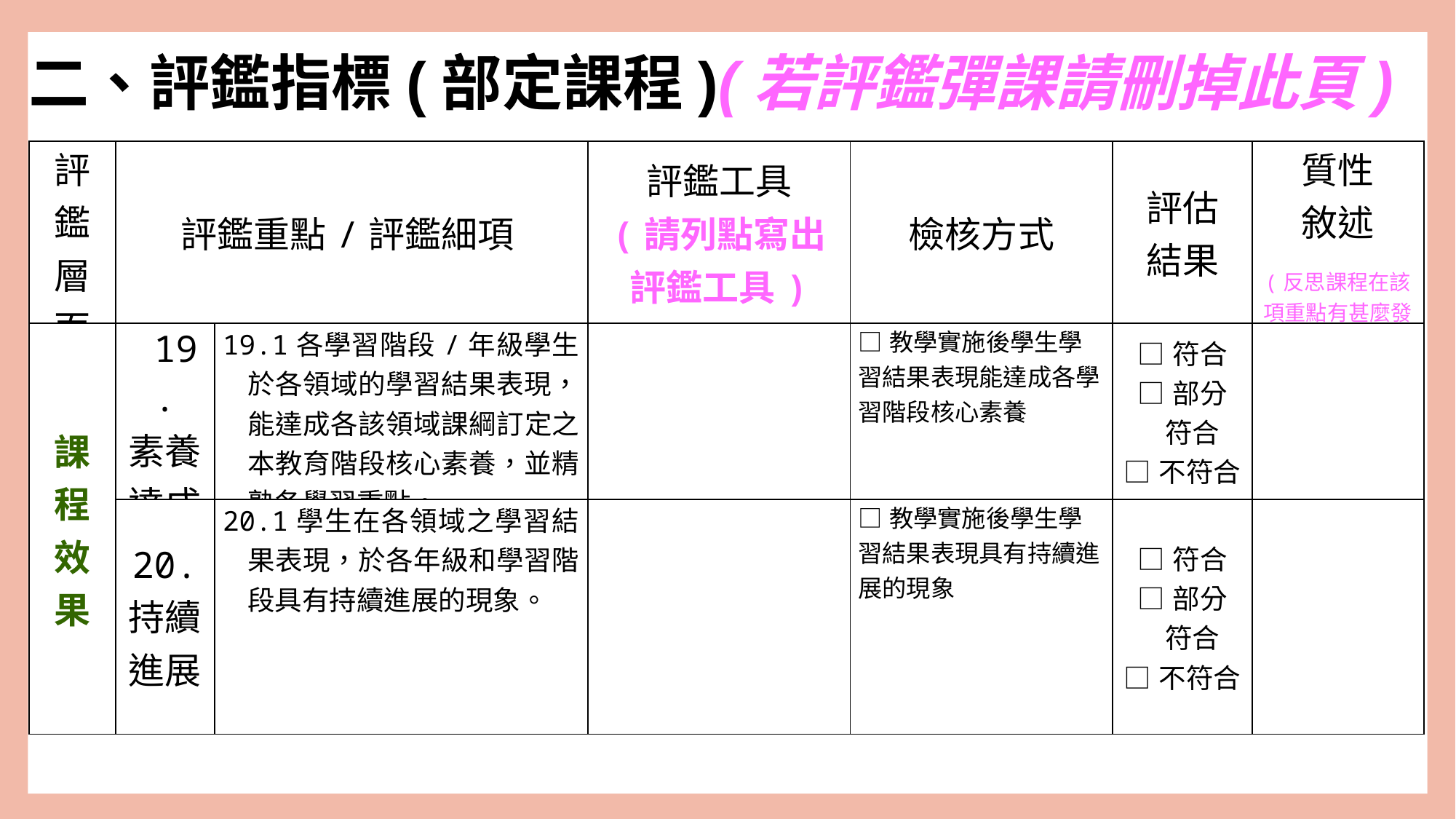

二、評鑑指標(部定課程)(若評鑑彈課請刪掉此頁)
| 評鑑 層面 | 評鑑重點/評鑑細項 |  | 評鑑工具 (請列點寫出評鑑工具) | 檢核方式 | 評估 結果 | 質性 敘述 (反思課程在該項重點有甚麼發現或改進之處) |
| --- | --- | --- | --- | --- | --- | --- |
| 課 程 效果 | 19. 素養達成 | 19.1各學習階段/年級學生於各領域的學習結果表現， 能達成各該領域課綱訂定之本教育階段核心素養，並精熟各學習重點。 |  | □教學實施後學生學習結果表現能達成各學習階段核心素養 | □符合 □部分 符合 □不符合 |  |
|  | 20. 持續進展 | 20.1學生在各領域之學習結果表現，於各年級和學習階段具有持續進展的現象。 |  | □教學實施後學生學習結果表現具有持續進展的現象 | □符合 □部分 符合 □不符合 |  |